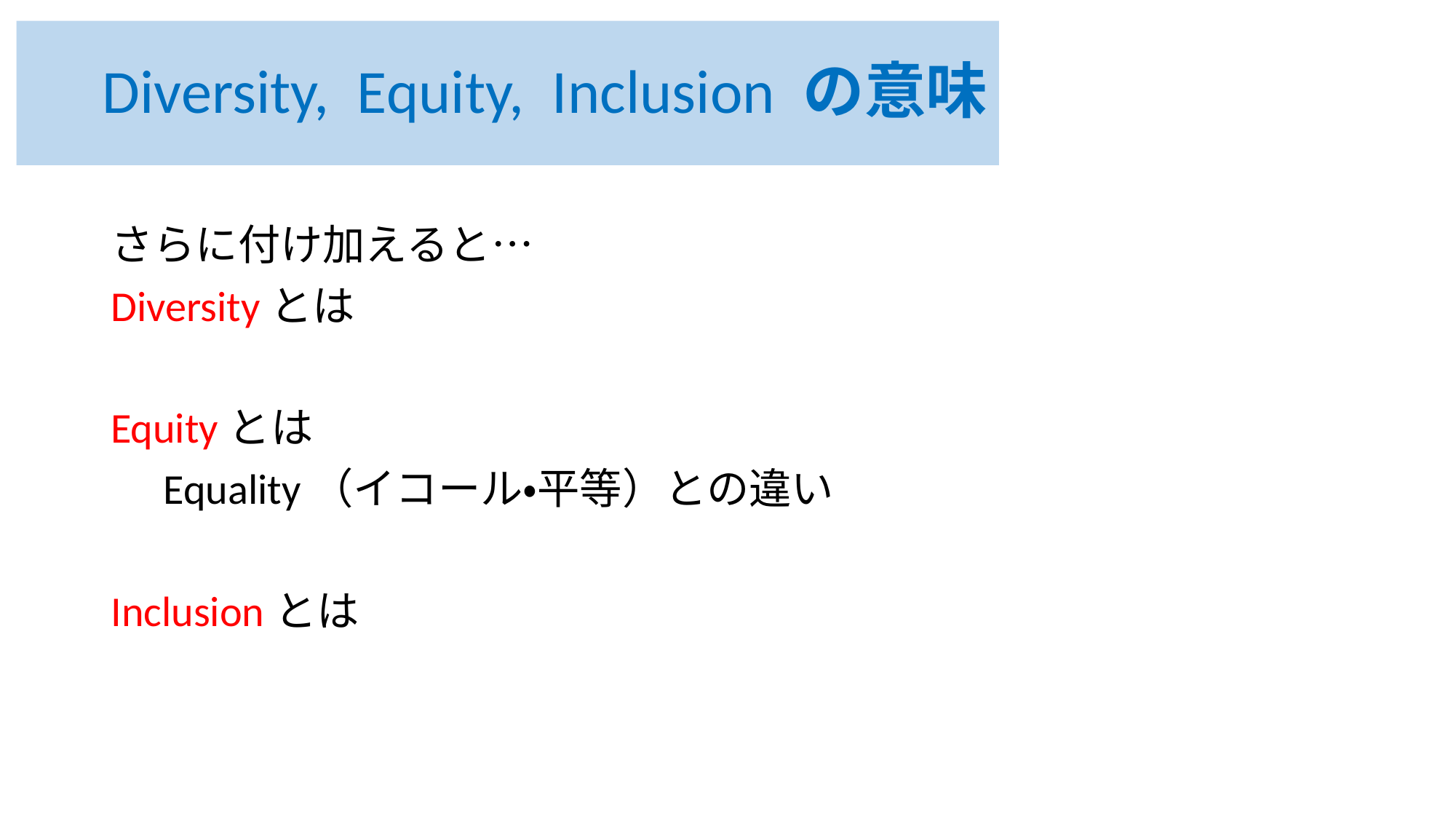

# Diversity,  Equity,  Inclusion の意味
さらに付け加えると…
Diversityとは

Equityとは
　Equality（イコール・平等）との違い

Inclusionとは